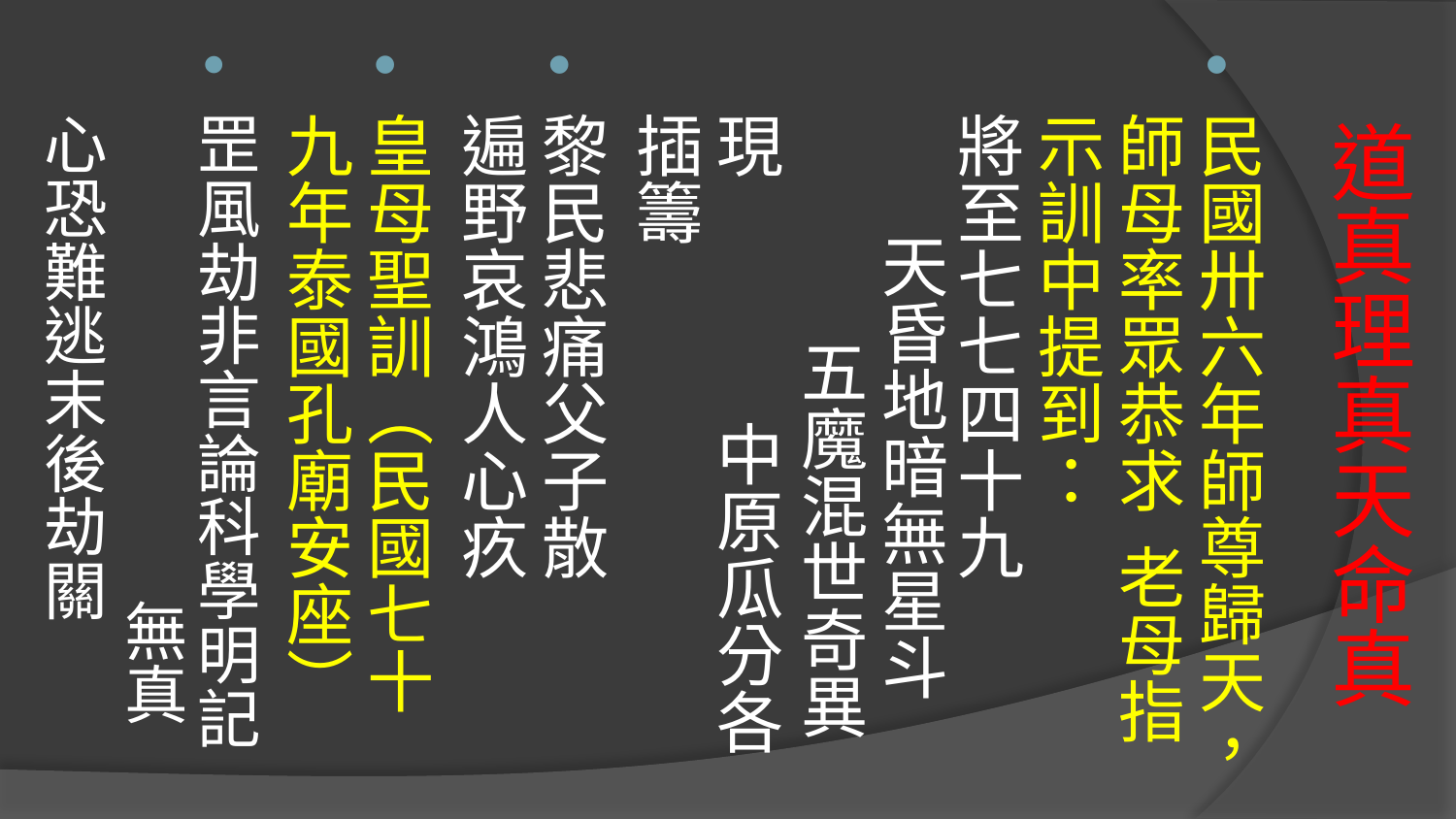

民國卅六年師尊歸天，師母率眾恭求  老母指示訓中提到：
將至七七四十九                     天昏地暗無星斗                    五魔混世奇異現                中原瓜分各插籌
黎民悲痛父子散           遍野哀鴻人心疚
皇母聖訓（民國七十九年泰國孔廟安座）
罡風劫非言論科學明記                                    無真心恐難逃末後劫關
# 道真理真天命真